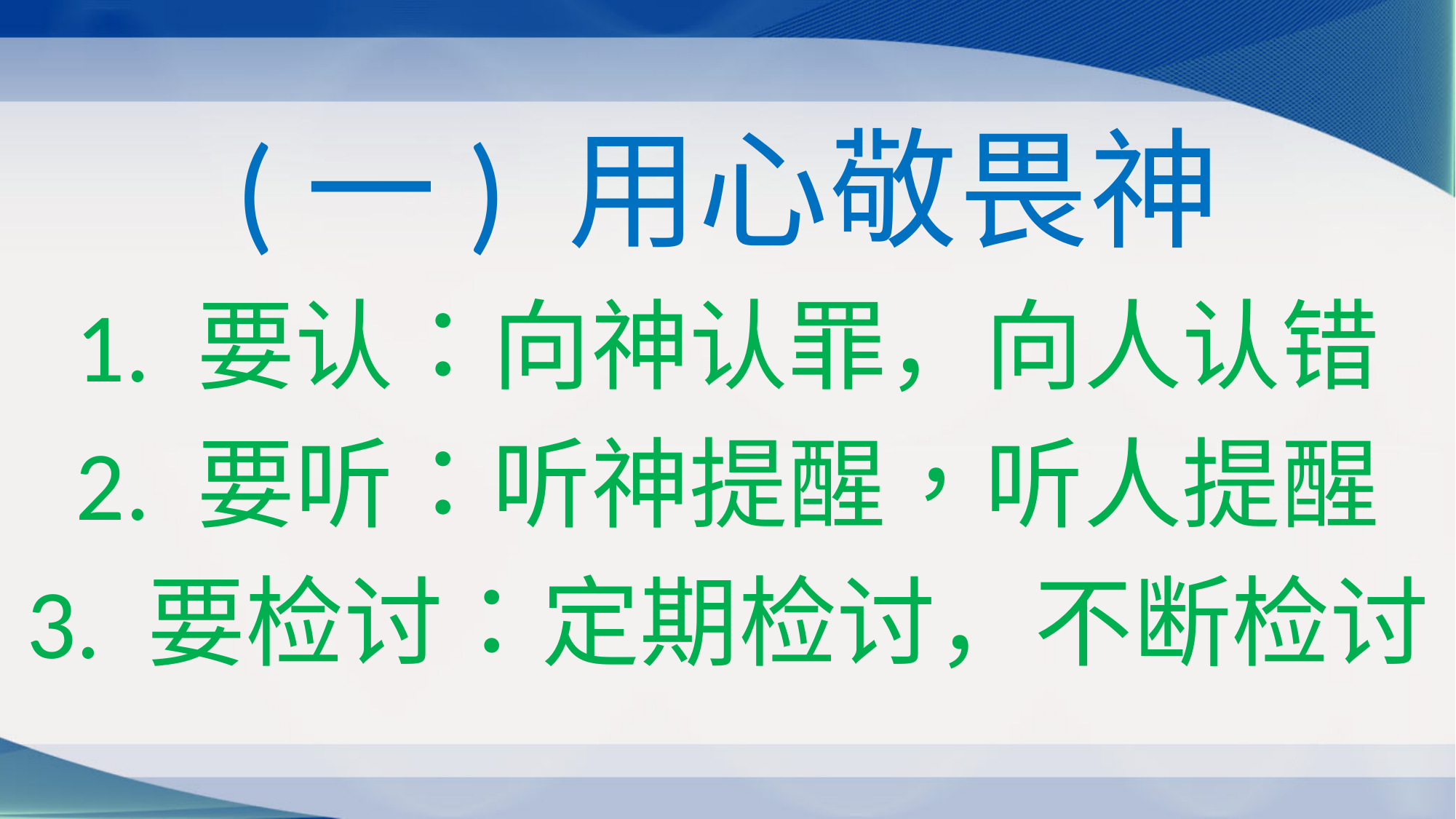

(一) 用心敬畏神
1. 要认：向神认罪，向人认错
2. 要听：听神提醒，听人提醒
3. 要检讨：定期检讨，不断检讨